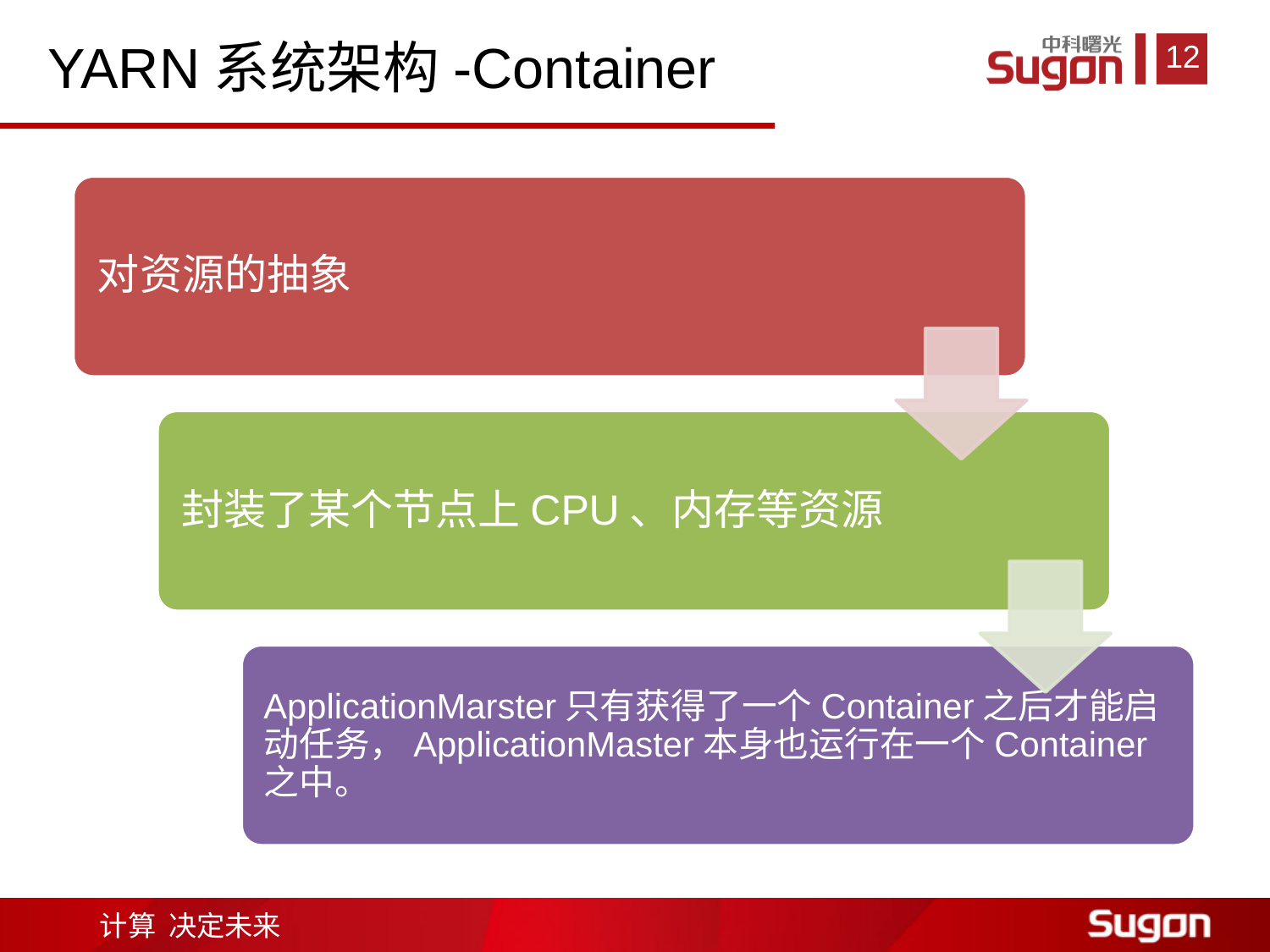

YARN系统架构-Container
对资源的抽象
封装了某个节点上CPU、内存等资源
ApplicationMarster只有获得了一个Container之后才能启动任务，ApplicationMaster本身也运行在一个Container之中。